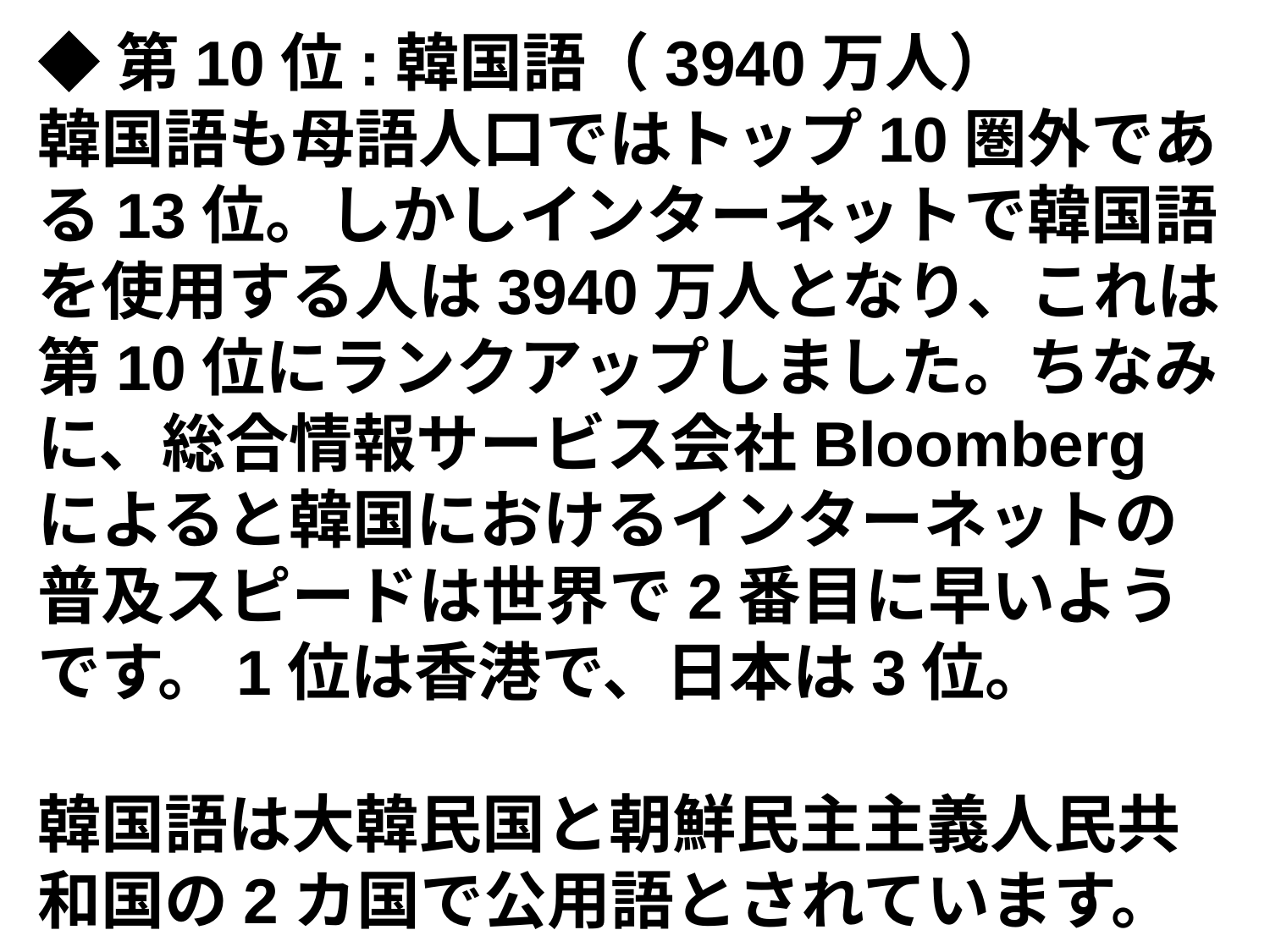

◆第10位:韓国語（3940万人）
韓国語も母語人口ではトップ10圏外である13位。しかしインターネットで韓国語を使用する人は3940万人となり、これは第10位にランクアップしました。ちなみに、総合情報サービス会社Bloombergによると韓国におけるインターネットの普及スピードは世界で2番目に早いようです。1位は香港で、日本は3位。

韓国語は大韓民国と朝鮮民主主義人民共和国の2カ国で公用語とされています。